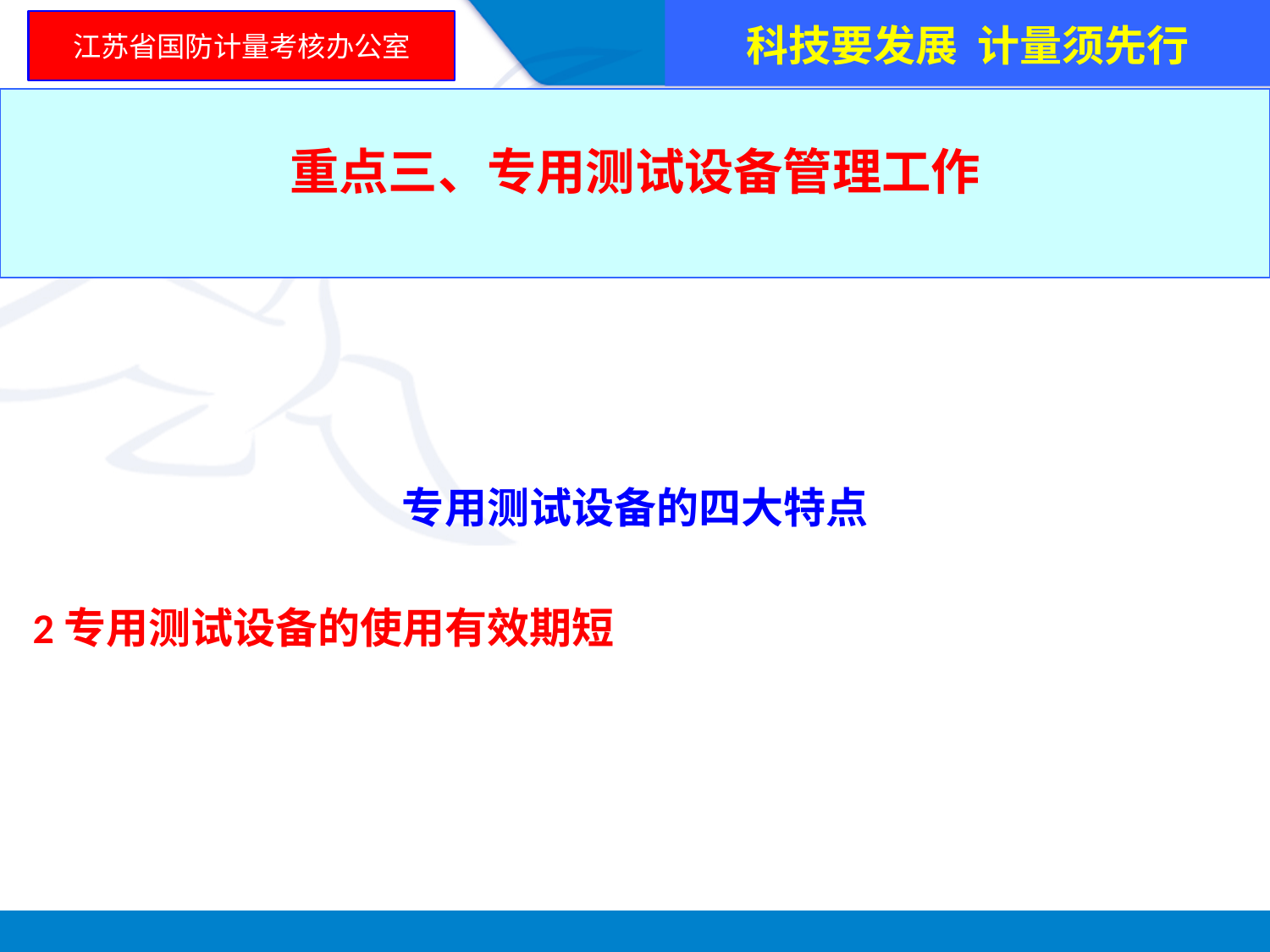

科技要发展  计量须先行
江苏省国防计量考核办公室
重点三、专用测试设备管理工作

专用测试设备的四大特点

2专用测试设备的使用有效期短
  专用测试设备的使用有效期的长短，主要依附于相应型号产品的特点和变化。通常情况下，一个型号的研制和试验任务完成后，其专用测试设备也就封存了。如果下一个同类型号继续使用，该设备也必须根据不同的产品做很大的改动，硬件、软件、技术性能指标也都要符合下一型号产品的需求。即使没有改动，也必须做大量的验证试验或必要的改进，以满足使用要求。